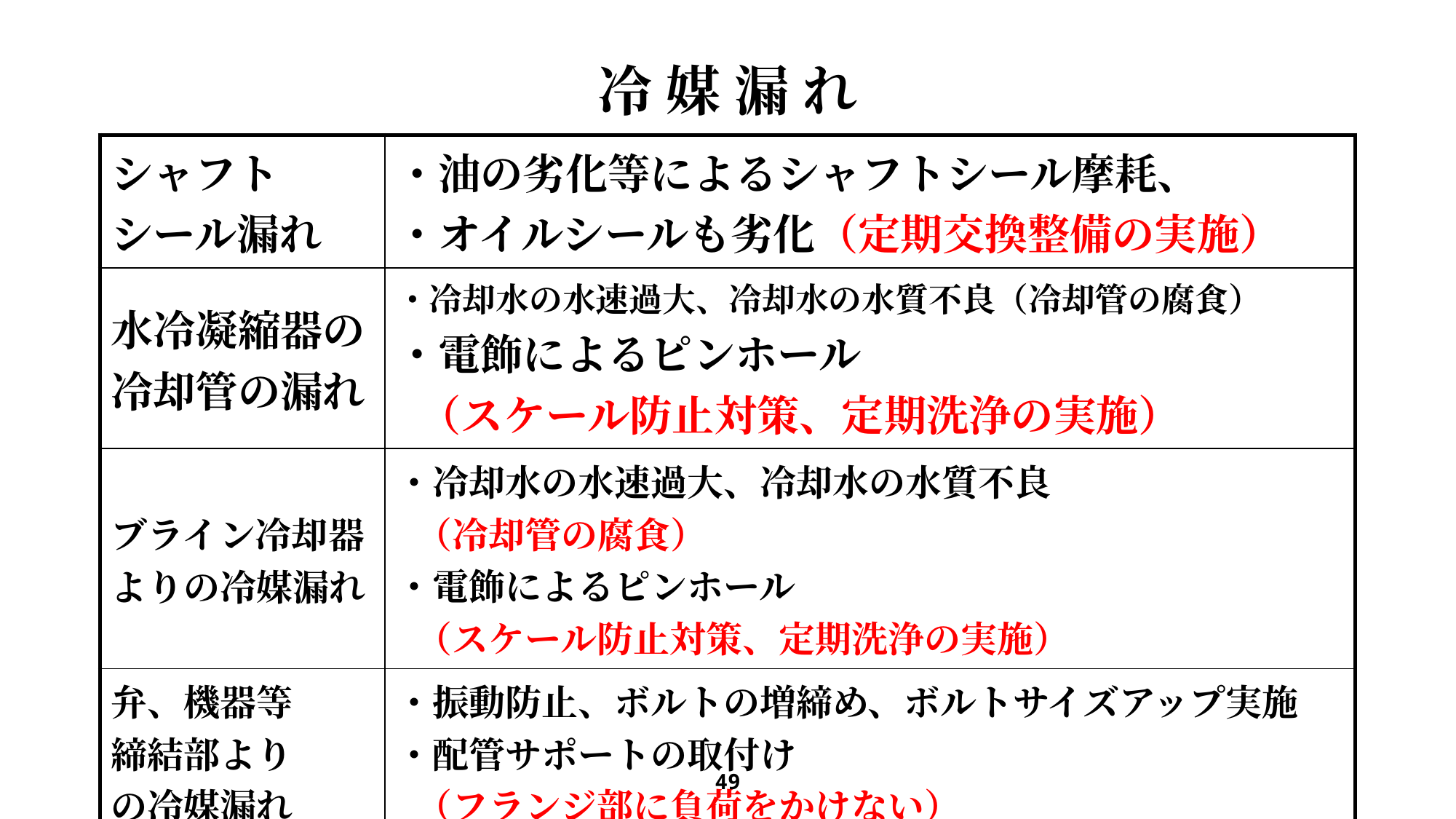

# 冷 媒 漏 れ
| シャフト シール漏れ | ・油の劣化等によるシャフトシール摩耗、 ・オイルシールも劣化（定期交換整備の実施） |
| --- | --- |
| 水冷凝縮器の 冷却管の漏れ | ・冷却水の水速過大、冷却水の水質不良（冷却管の腐食） ・電飾によるピンホール （スケール防止対策、定期洗浄の実施） |
| ブライン冷却器 よりの冷媒漏れ | ・冷却水の水速過大、冷却水の水質不良 （冷却管の腐食） ・電飾によるピンホール （スケール防止対策、定期洗浄の実施） |
| 弁、機器等 締結部より の冷媒漏れ | ・振動防止、ボルトの増締め、ボルトサイズアップ実施 ・配管サポートの取付け （フランジ部に負荷をかけない） |
49